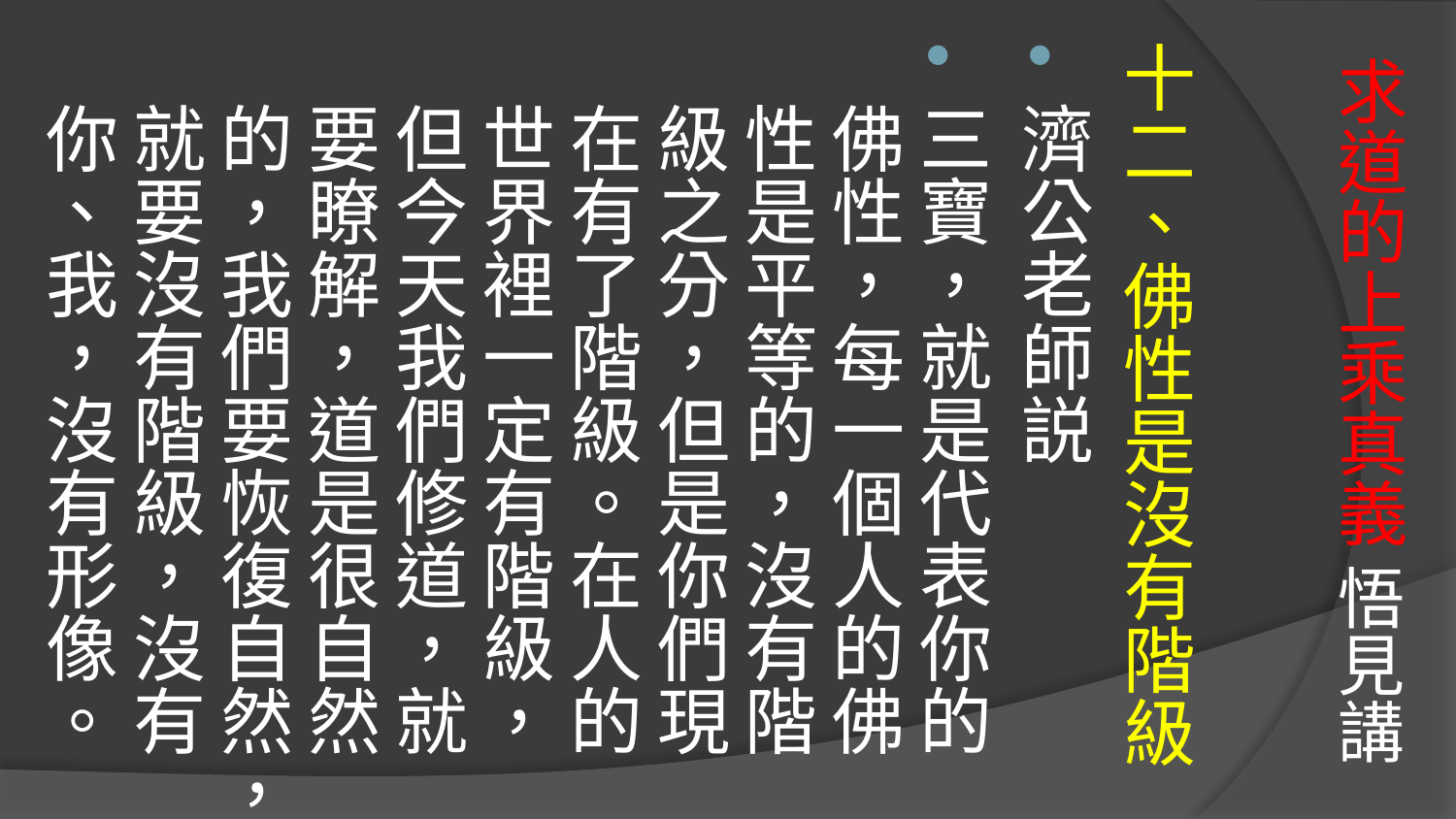

十二、佛性是沒有階級
濟公老師説
三寶，就是代表你的佛性，每一個人的佛性是平等的，沒有階級之分，但是你們現在有了階級。在人的世界裡一定有階級，但今天我們修道，就要瞭解，道是很自然的，我們要恢復自然，就要沒有階級，沒有你、我，沒有形像。
# 求道的上乘真義 悟見講